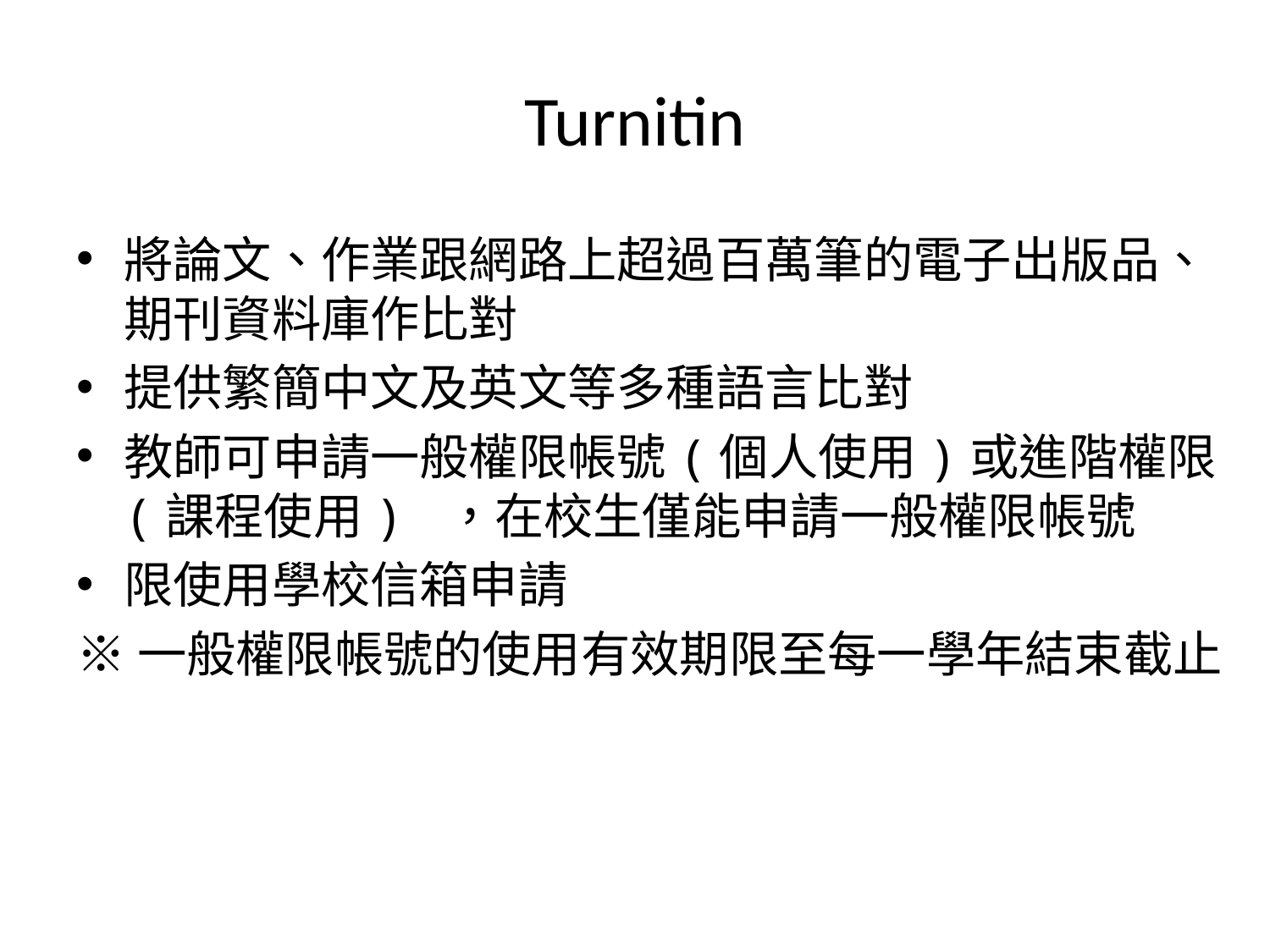

# Turnitin
將論文、作業跟網路上超過百萬筆的電子出版品、期刊資料庫作比對
提供繁簡中文及英文等多種語言比對
教師可申請一般權限帳號(個人使用)或進階權限(課程使用) ，在校生僅能申請一般權限帳號
限使用學校信箱申請
※一般權限帳號的使用有效期限至每一學年結束截止